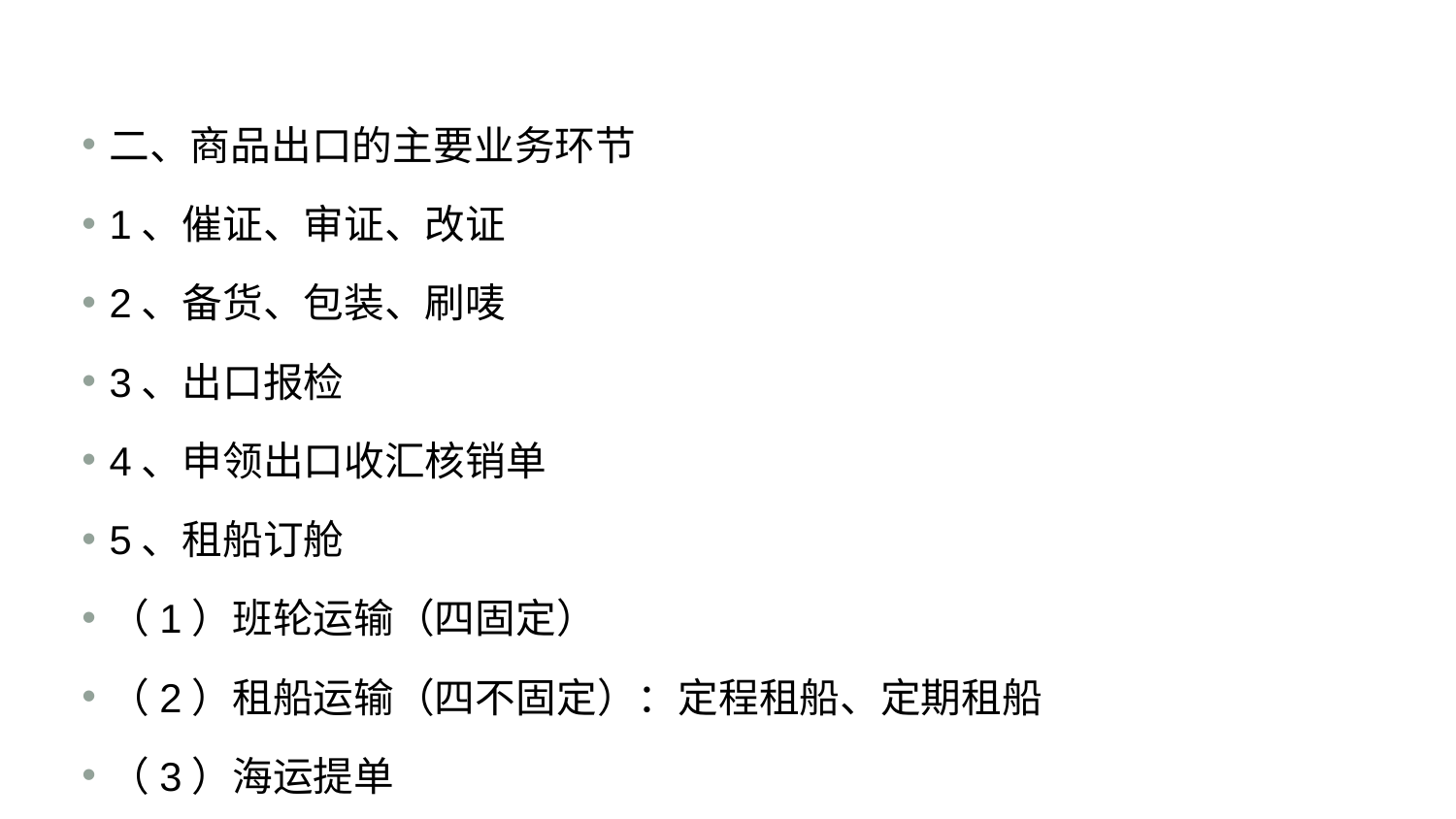

#
二、商品出口的主要业务环节
1、催证、审证、改证
2、备货、包装、刷唛
3、出口报检
4、申领出口收汇核销单
5、租船订舱
（1）班轮运输（四固定）
（2）租船运输（四不固定）：定程租船、定期租船
（3）海运提单